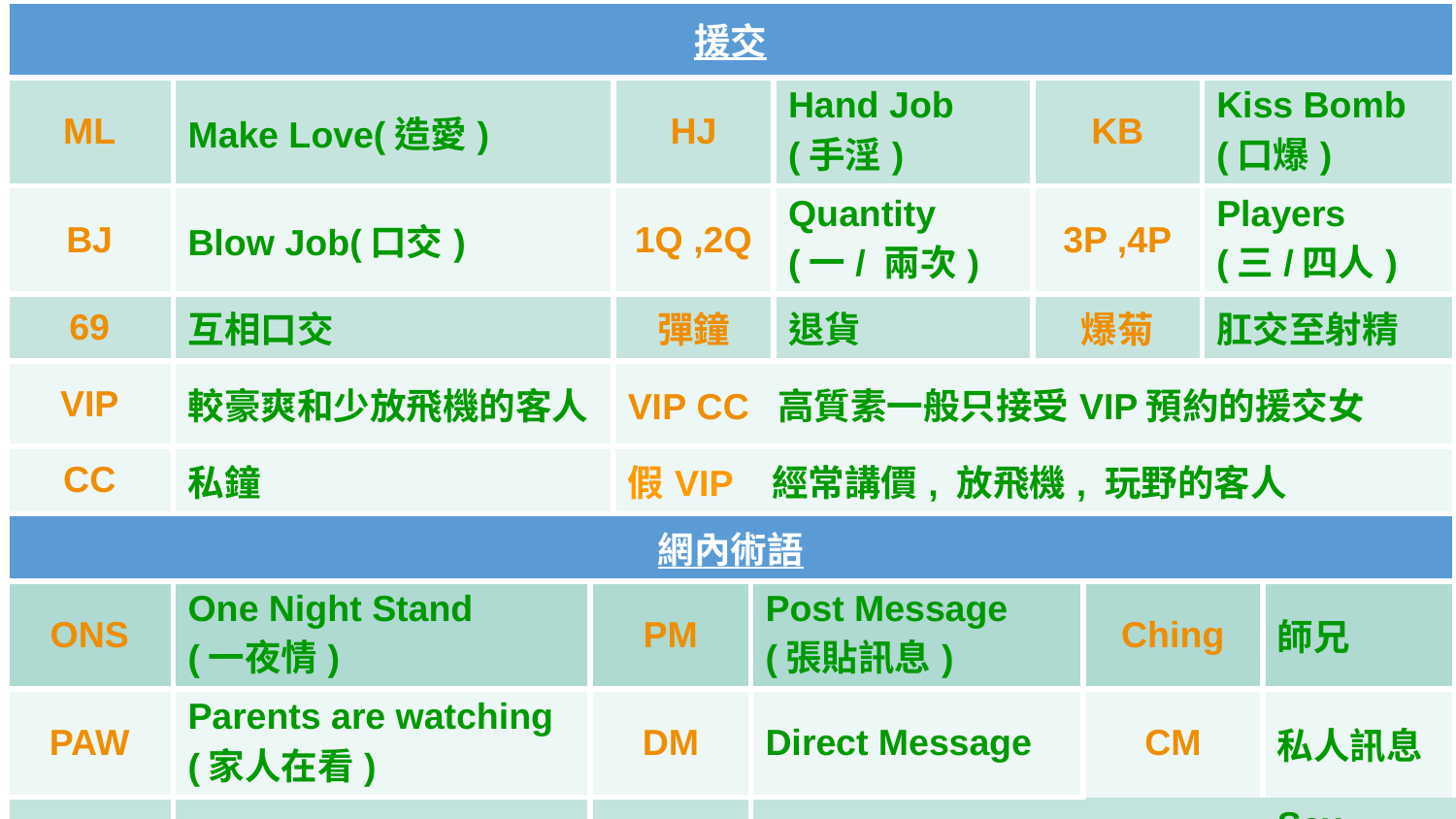

| 援交 |  |  |  |  |  |  |  |  |  |
| --- | --- | --- | --- | --- | --- | --- | --- | --- | --- |
| ML | Make Love(造愛) |  | HJ |  | Hand Job (手淫) | KB |  | Kiss Bomb (口爆) |  |
| BJ | Blow Job(口交) |  | 1Q ,2Q |  | Quantity (一/ 兩次) | 3P ,4P |  | Players (三/四人) |  |
| 69 | 互相口交 |  | 彈鐘 |  | 退貨 | 爆菊 |  | 肛交至射精 |  |
| VIP | 較豪爽和少放飛機的客人 |  | VIP CC 高質素一般只接受VIP預約的援交女 |  |  |  |  |  |  |
| CC | 私鐘 |  | 假VIP 經常講價, 放飛機, 玩野的客人 |  |  |  |  |  |  |
| 網內術語 |  |  |  |  |  |  |  |  |  |
| ONS | One Night Stand (一夜情) | PM |  | Post Message (張貼訊息) |  |  | Ching |  | 師兄 |
| PAW | Parents are watching (家人在看) | DM |  | Direct Message |  |  | CM |  | 私人訊息 |
| SD | Send | 夾公仔 |  | 墮胎 |  |  | SP |  | Sex Partner |